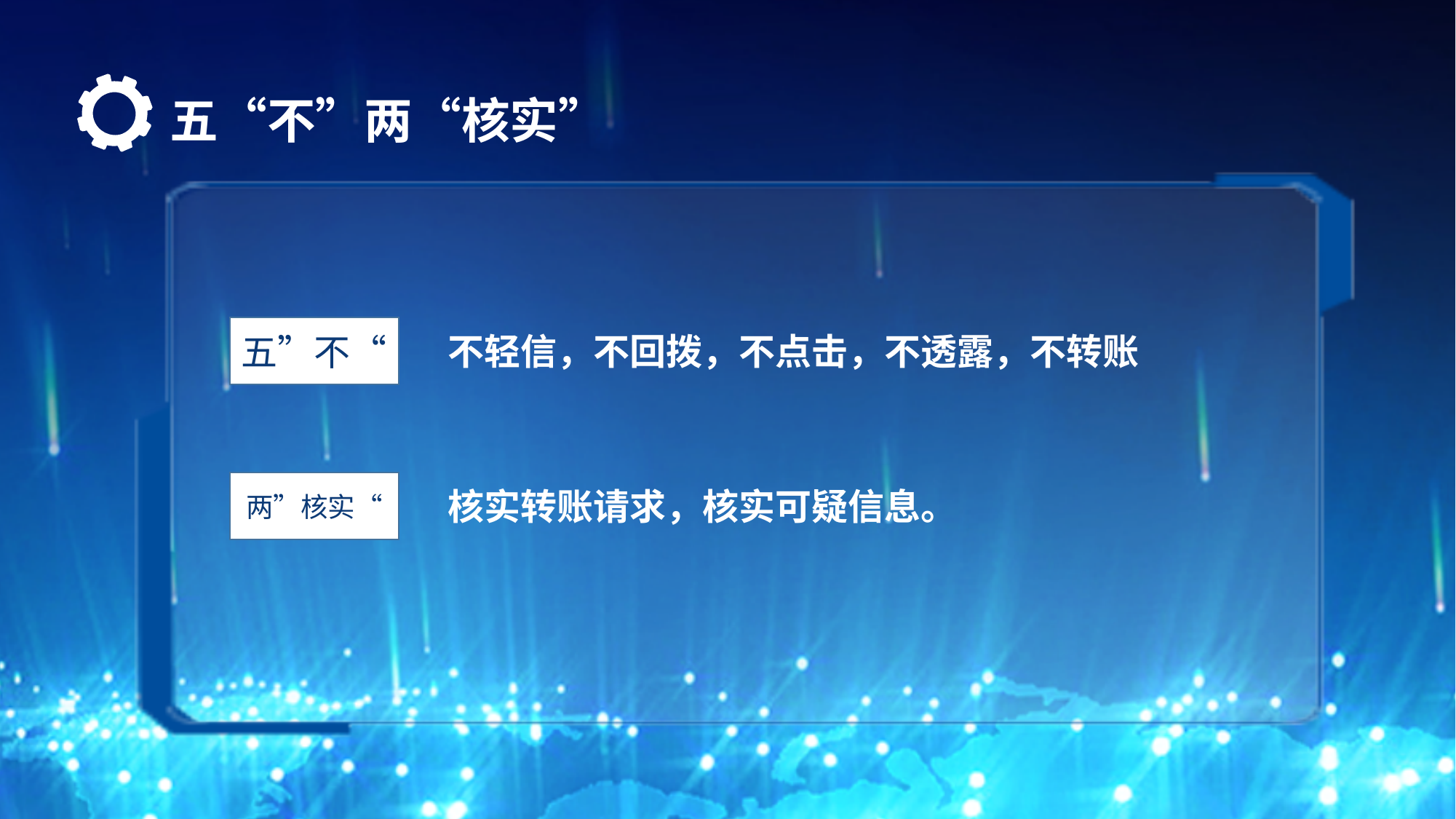

# 五“不”两“核实”
五”不“
不轻信，不回拨，不点击，不透露，不转账
两”核实“
核实转账请求，核实可疑信息。